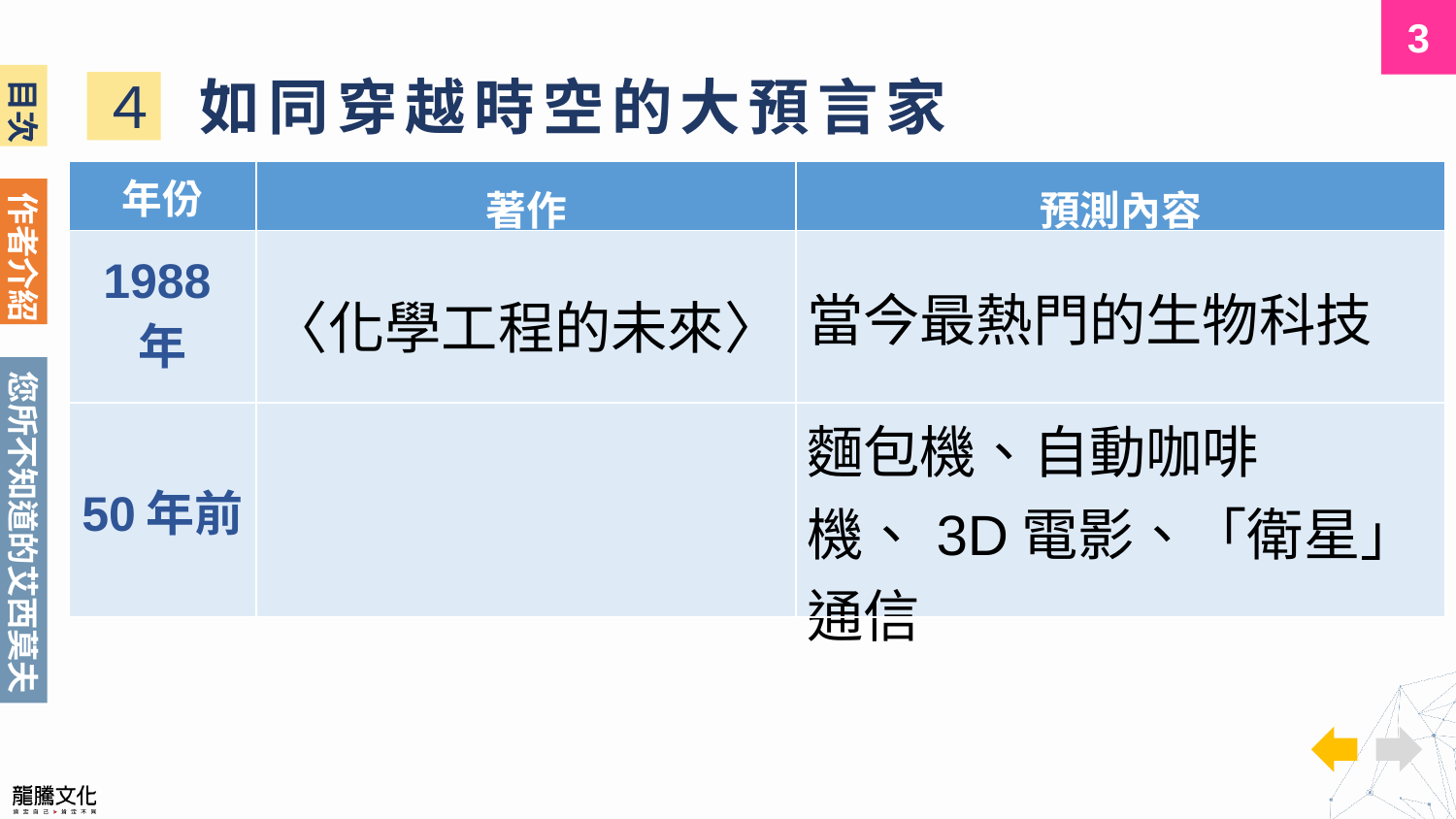

如同穿越時空的大預言家

４
| 年份 | 著作 | 預測內容 |
| --- | --- | --- |
| 1988年 | 〈化學工程的未來〉 | 當今最熱門的生物科技 |
| 50年前 |  | 麵包機、自動咖啡機、3D電影、「衛星」通信 |
您所不知道的艾西莫夫